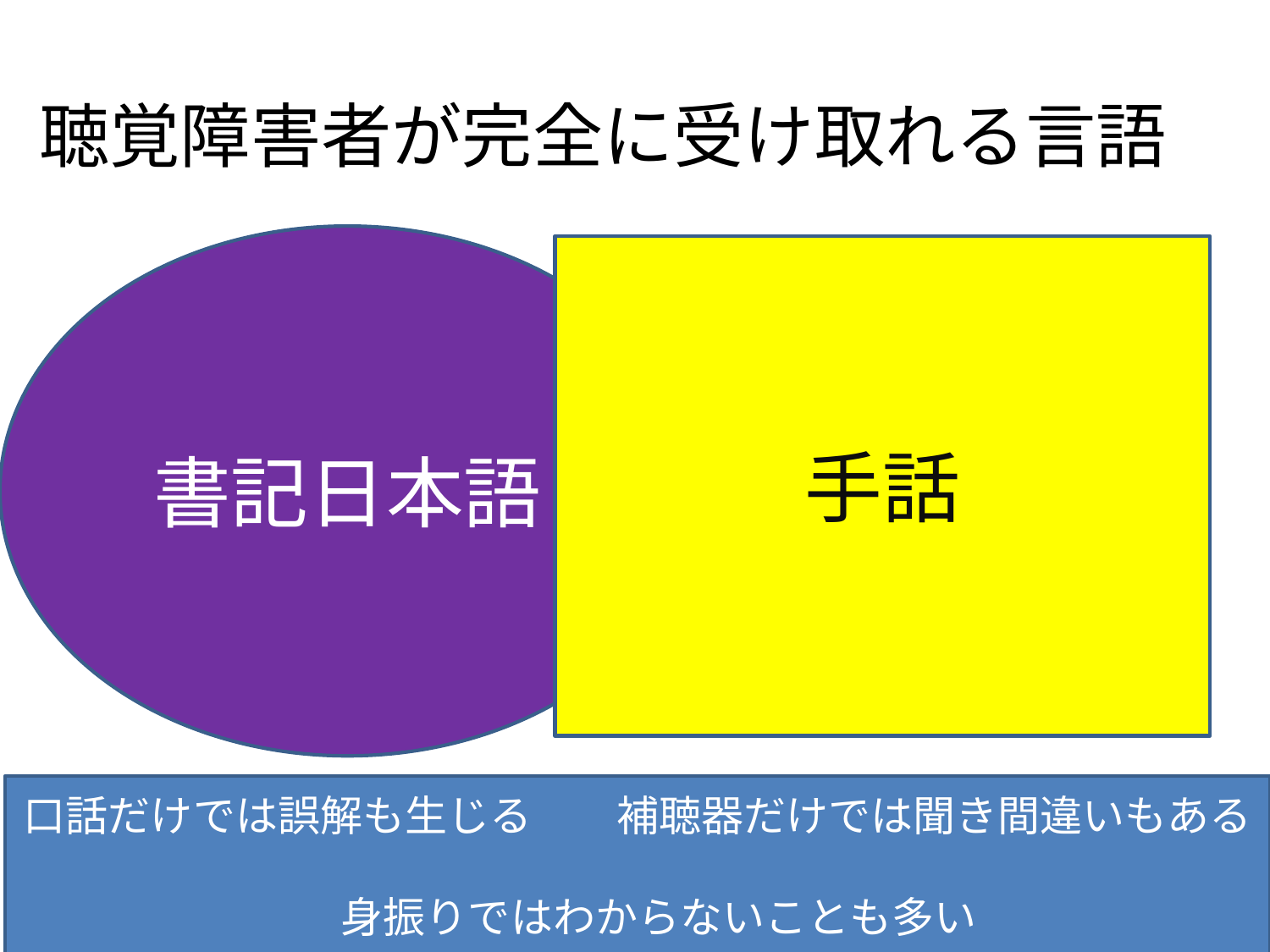

# 聴覚障害者が完全に受け取れる言語
書記日本語
手話
口話だけでは誤解も生じる　　補聴器だけでは聞き間違いもある
　身振りではわからないことも多い